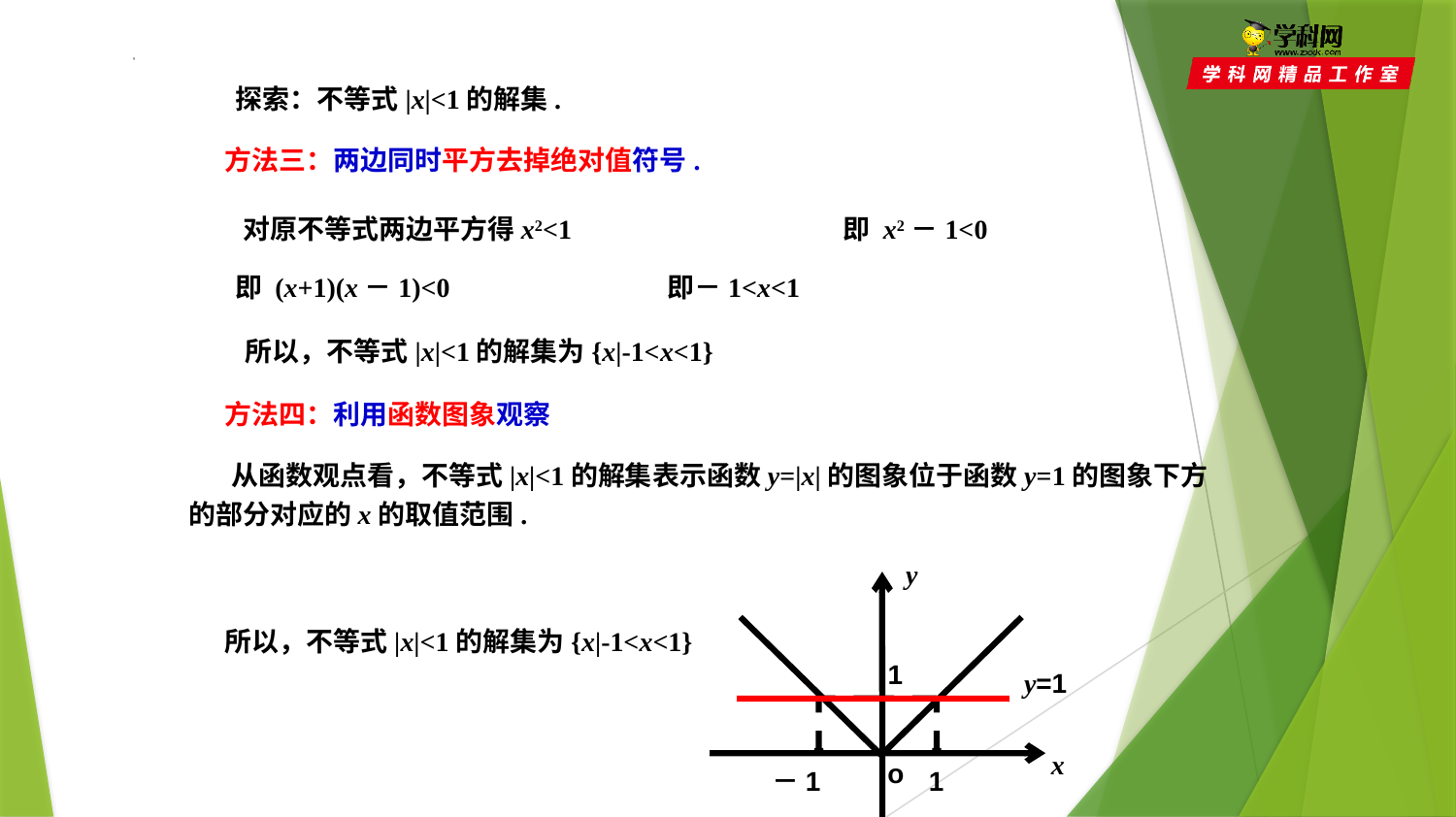

探索：不等式|x|<1的解集.
方法三：两边同时平方去掉绝对值符号.
对原不等式两边平方得x2<1
即 x2－1<0
即 (x+1)(x－1)<0
即－1<x<1
所以，不等式|x|<1的解集为{x|-1<x<1}
方法四：利用函数图象观察
      从函数观点看，不等式|x|<1的解集表示函数y=|x|的图象位于函数y=1的图象下方的部分对应的x的取值范围.
y

1
y=1

x

o

－1
1
所以，不等式|x|<1的解集为{x|-1<x<1}